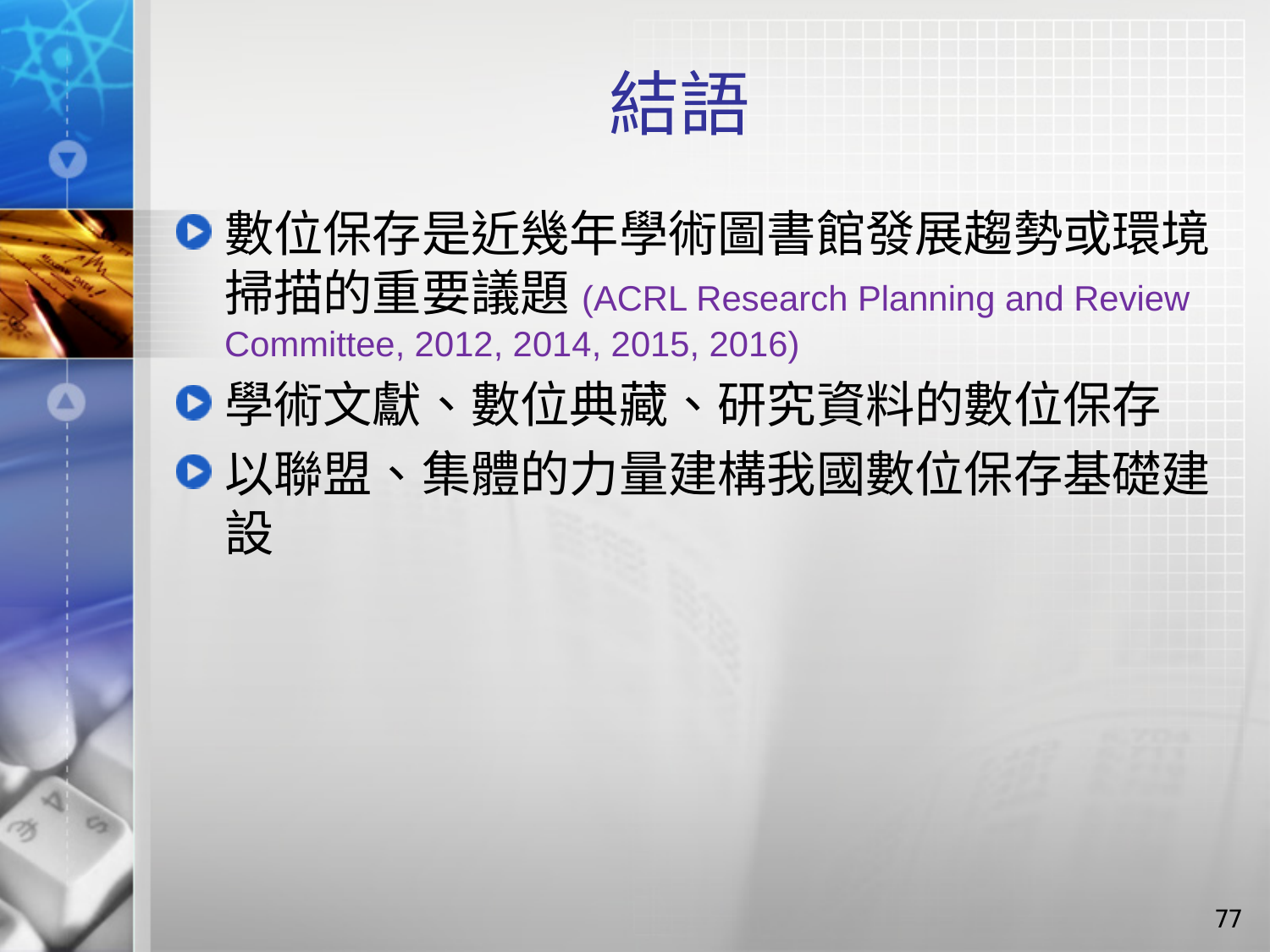

# 結語
數位保存是近幾年學術圖書館發展趨勢或環境掃描的重要議題(ACRL Research Planning and Review Committee, 2012, 2014, 2015, 2016)
學術文獻、數位典藏、研究資料的數位保存
以聯盟、集體的力量建構我國數位保存基礎建設
77